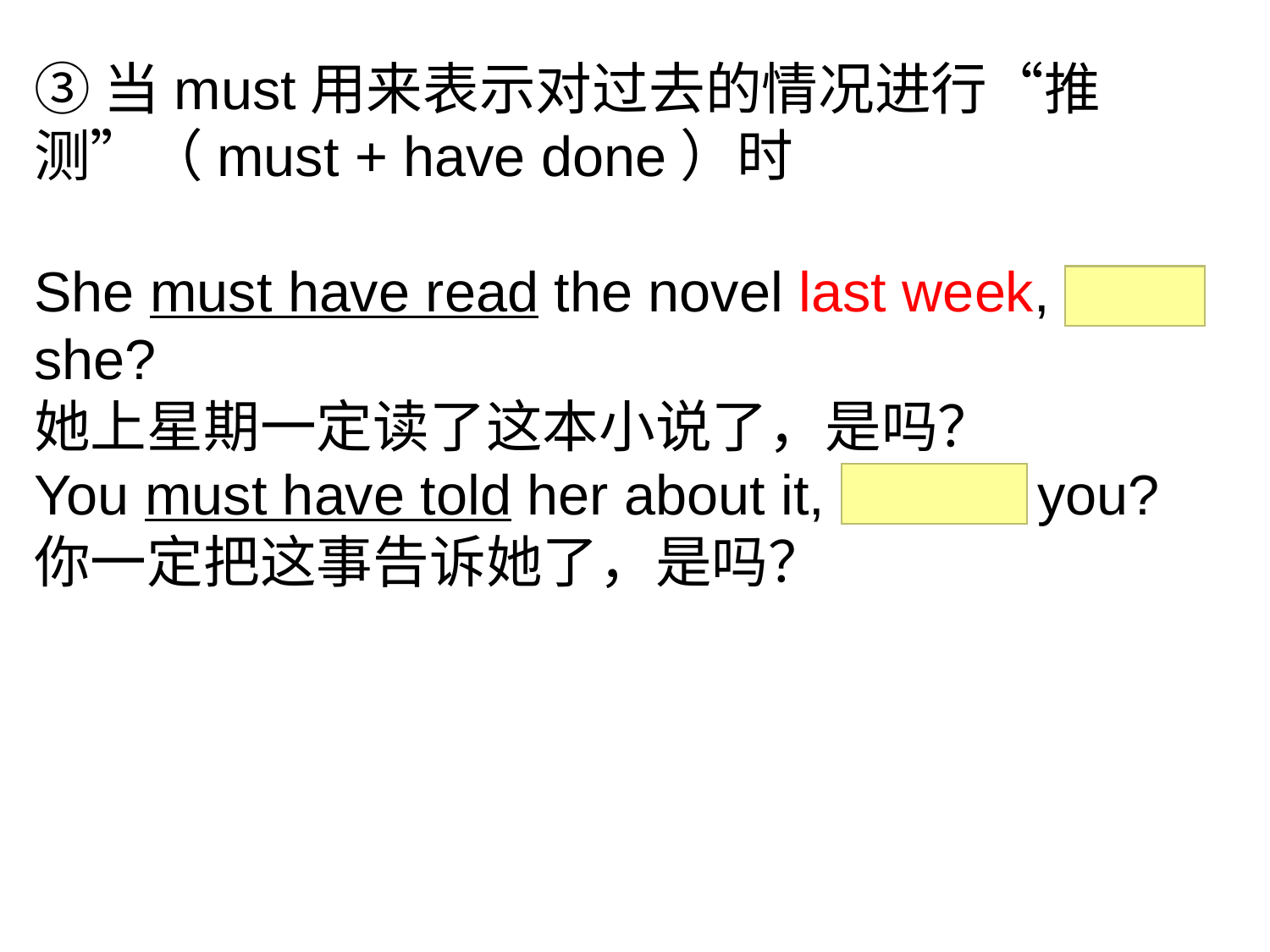

③当must用来表示对过去的情况进行“推测”（must + have done）时

She must have read the novel last week, didn’t she?
她上星期一定读了这本小说了，是吗？
You must have told her about it, haven’t you? 你一定把这事告诉她了，是吗？